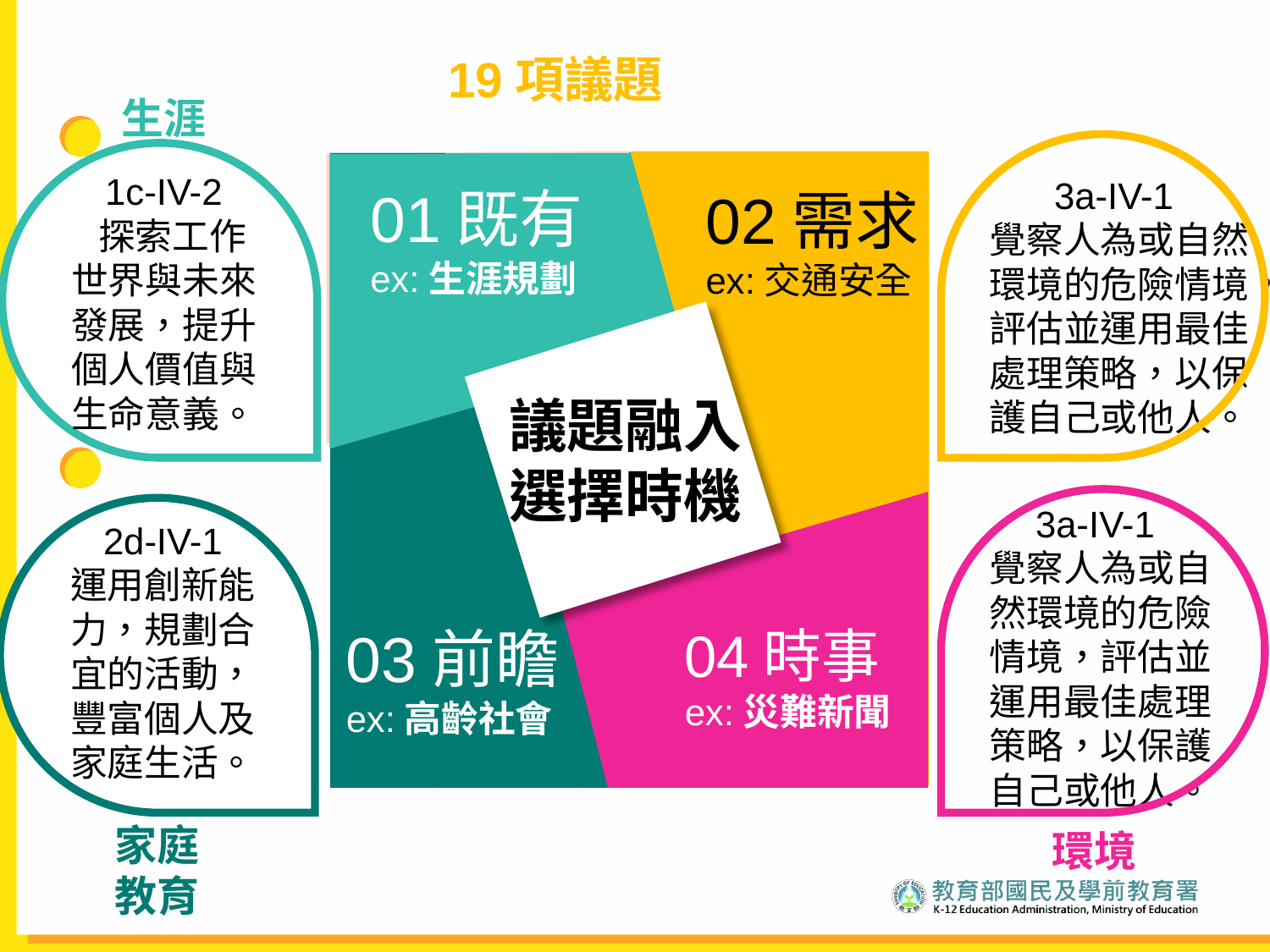

19項議題

1c-IV-2
 探索工作世界與未來發展，提升個人價值與生命意義。
生涯

3a-IV-1
覺察人為或自然環境的危險情境，評估並運用最佳處理策略，以保護自己或他人。

02需求
ex:交通安全

04時事
ex:災難新聞
03前瞻
ex:高齡社會

01既有
ex:生涯規劃

議題融入選擇時機

3a-IV-1
覺察人為或自然環境的危險情境，評估並運用最佳處理策略，以保護自己或他人。

環境

2d-IV-1
運用創新能力，規劃合宜的活動，豐富個人及家庭生活。

家庭
教育